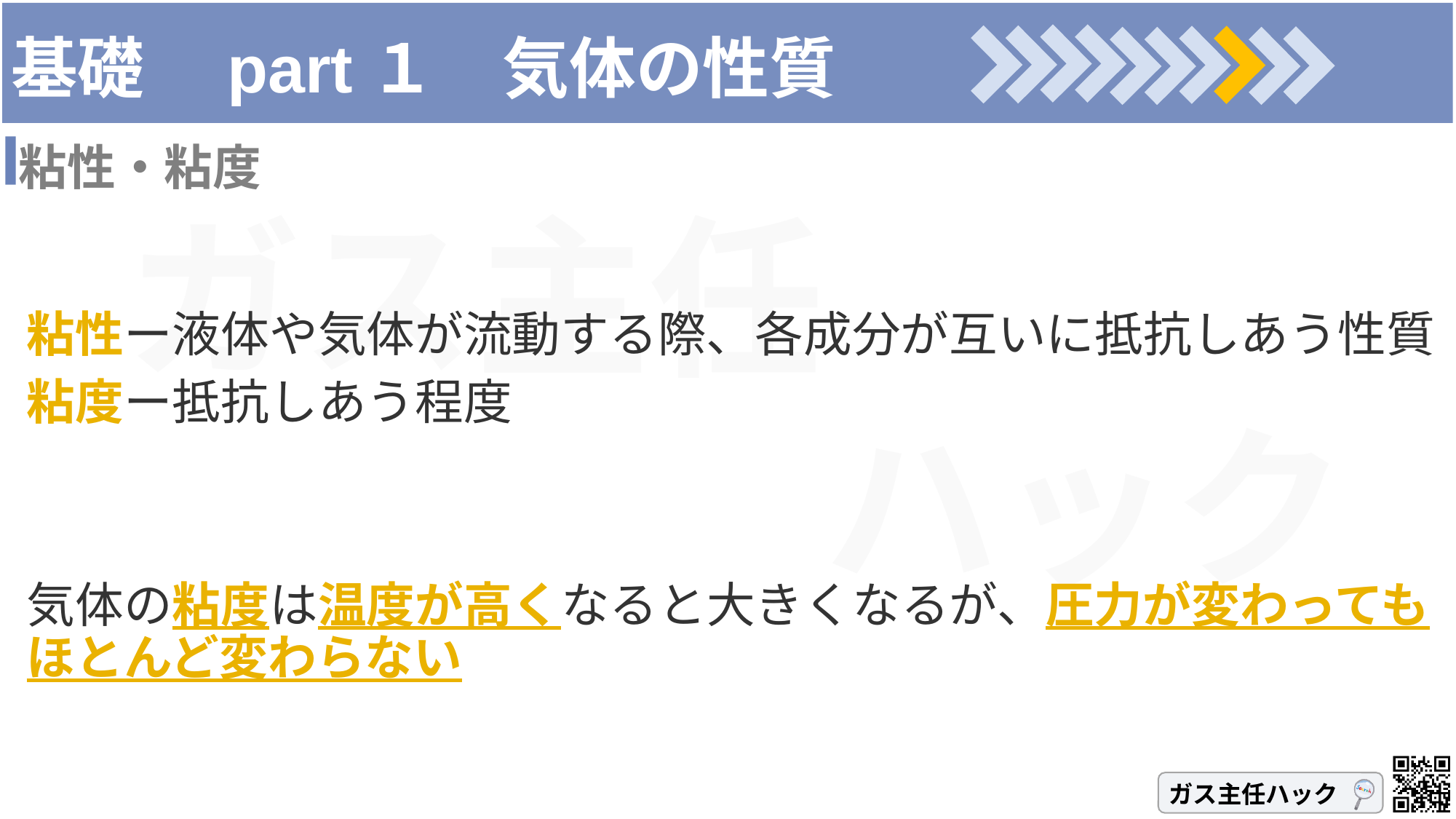

# 基礎　part１　気体の性質

粘性・粘度

粘性ー液体や気体が流動する際、各成分が互いに抵抗しあう性質
粘度ー抵抗しあう程度

気体の粘度は温度が高くなると大きくなるが、圧力が変わってもほとんど変わらない